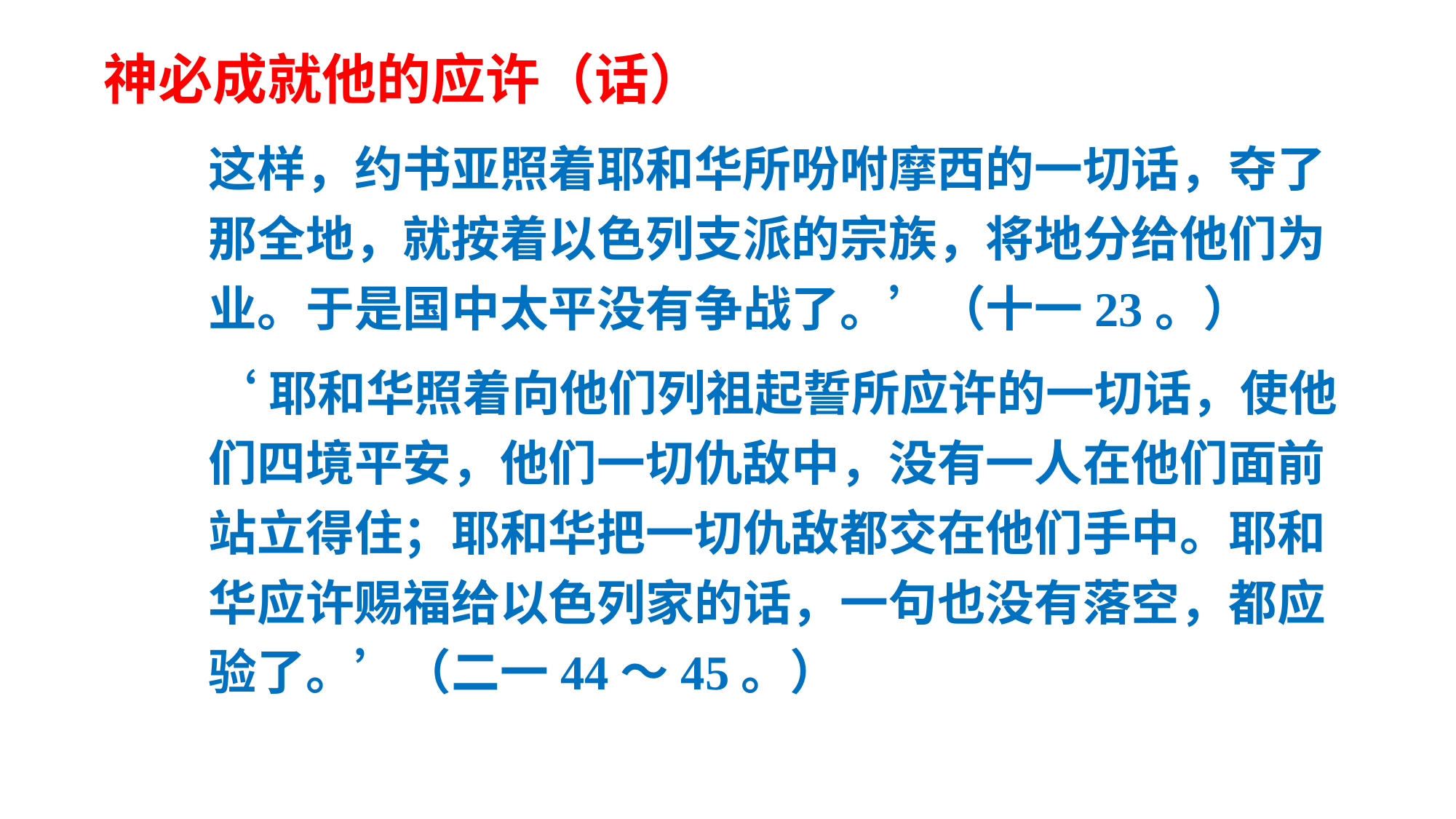

神必成就他的应许（话）
这样，约书亚照着耶和华所吩咐摩西的一切话，夺了那全地，就按着以色列支派的宗族，将地分给他们为业。于是国中太平没有争战了。’（十一23。）
‘耶和华照着向他们列祖起誓所应许的一切话，使他们四境平安，他们一切仇敌中，没有一人在他们面前站立得住；耶和华把一切仇敌都交在他们手中。耶和华应许赐福给以色列家的话，一句也没有落空，都应验了。’（二一44～45。）